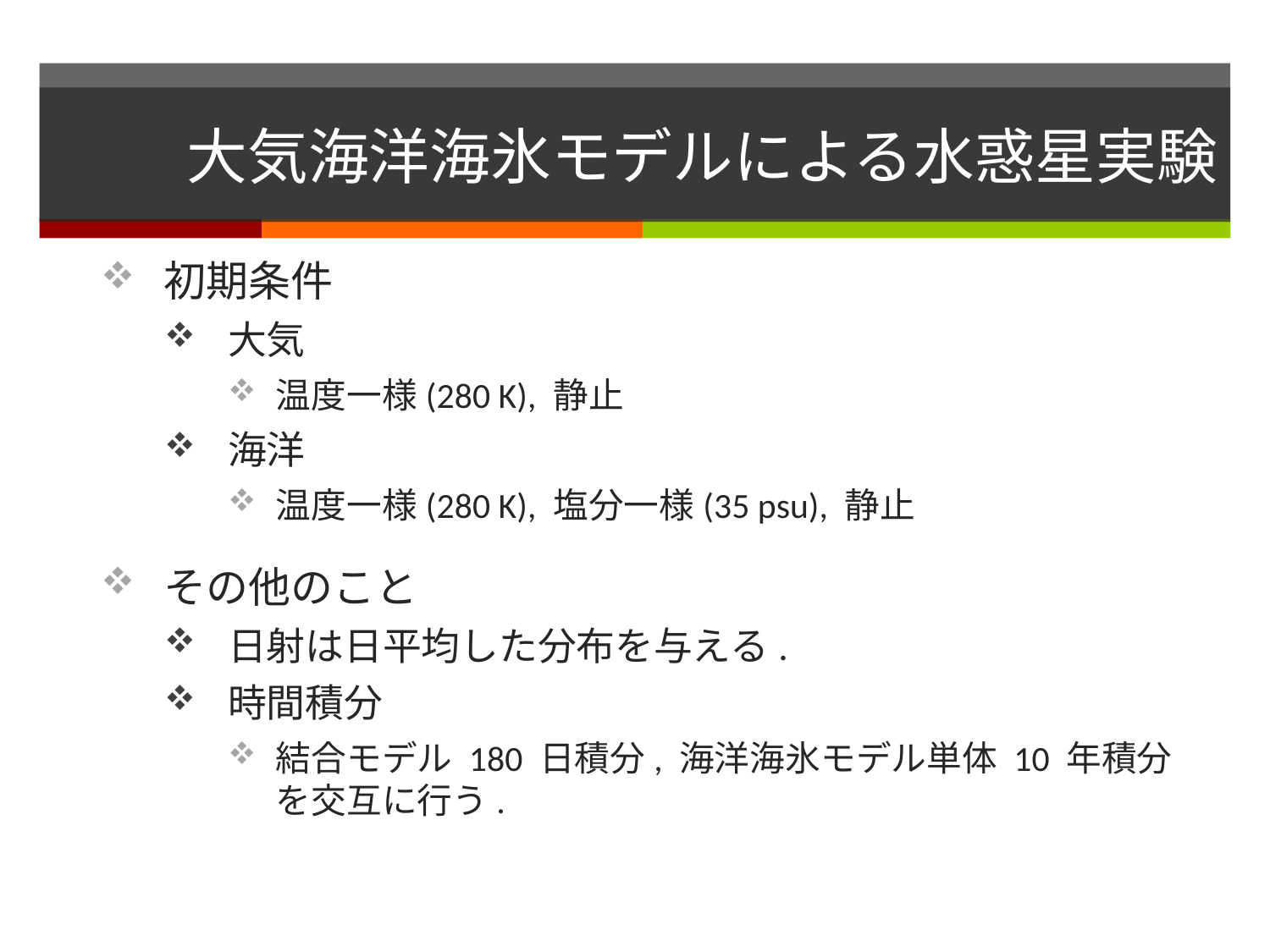

# 大気海洋海氷モデルによる水惑星実験
初期条件
大気
温度一様(280 K), 静止
海洋
温度一様(280 K), 塩分一様(35 psu), 静止
その他のこと
日射は日平均した分布を与える.
時間積分
結合モデル 180 日積分, 海洋海氷モデル単体 10 年積分を交互に行う.